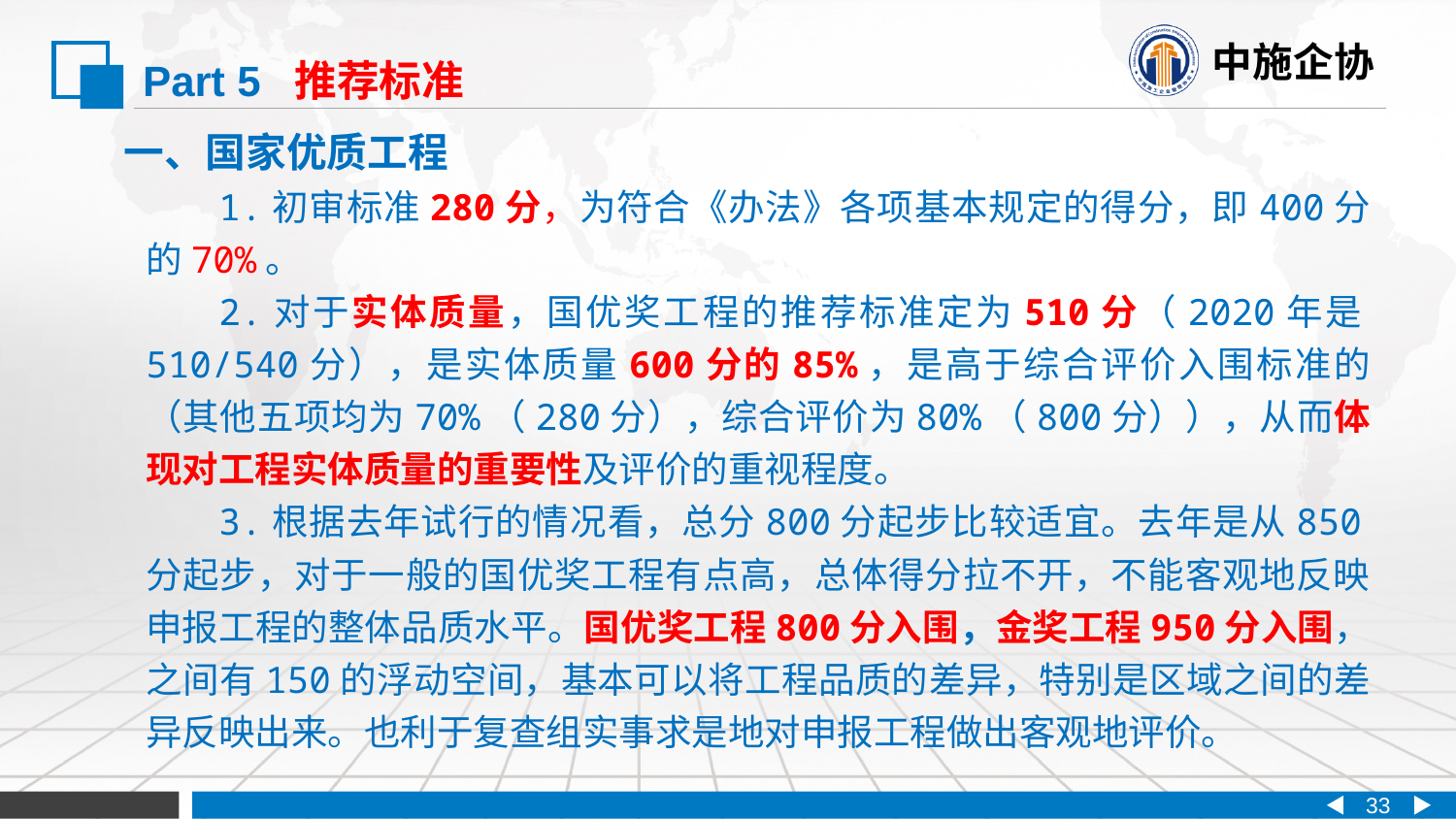

Part 5  推荐标准
   一、国家优质工程
1.初审标准280分，为符合《办法》各项基本规定的得分，即400分的70%。
2.对于实体质量，国优奖工程的推荐标准定为510分（2020年是510/540分），是实体质量600分的85%，是高于综合评价入围标准的（其他五项均为70%（280分），综合评价为80%（800分）），从而体现对工程实体质量的重要性及评价的重视程度。
3.根据去年试行的情况看，总分800分起步比较适宜。去年是从850分起步，对于一般的国优奖工程有点高，总体得分拉不开，不能客观地反映申报工程的整体品质水平。国优奖工程800分入围，金奖工程950分入围，之间有150的浮动空间，基本可以将工程品质的差异，特别是区域之间的差异反映出来。也利于复查组实事求是地对申报工程做出客观地评价。